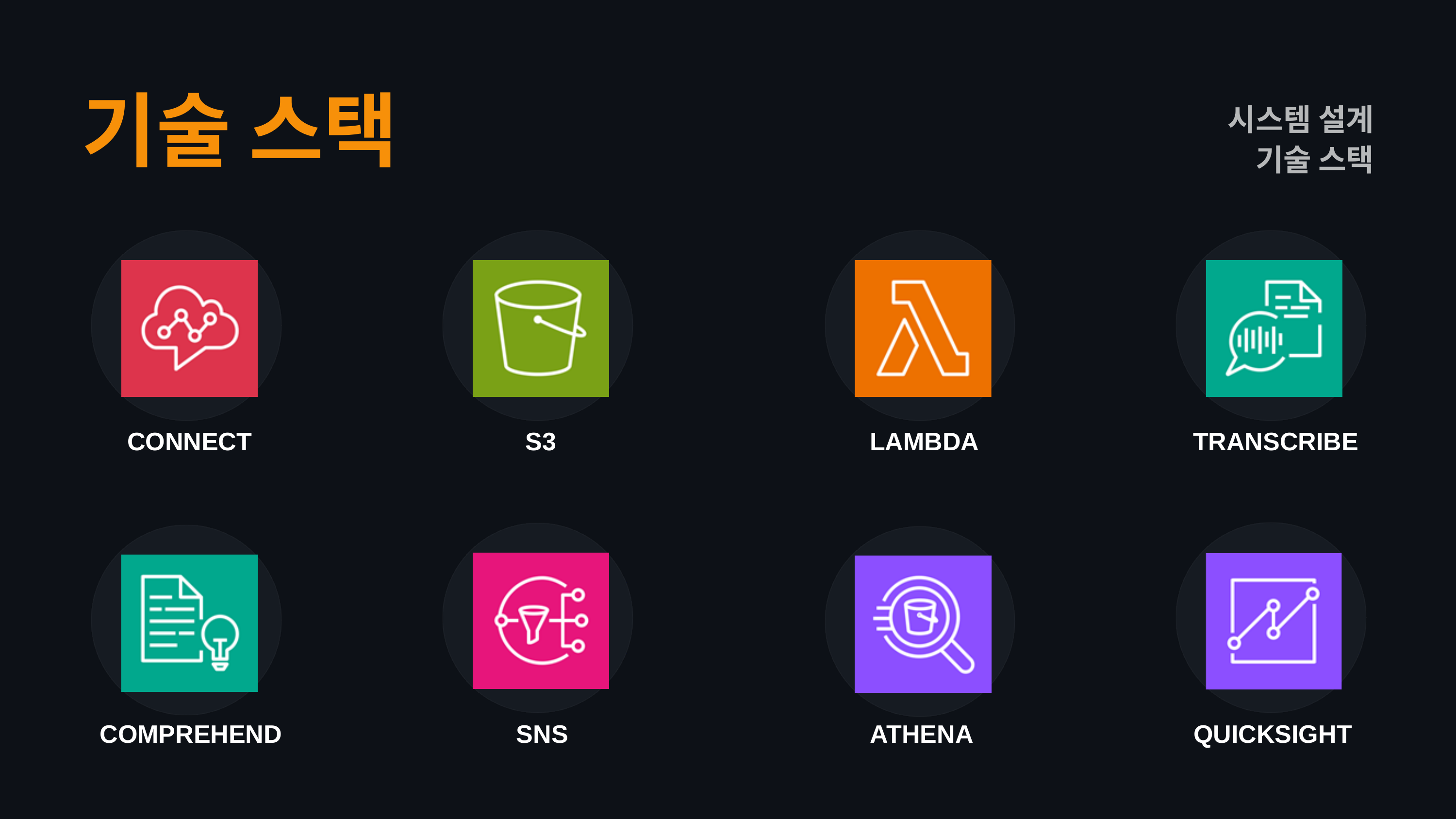

기술 스택
시스템 설계

기술 스택

CONNECT
S3
LAMBDA
TRANSCRIBE

COMPREHEND
SNS
ATHENA
QUICKSIGHT